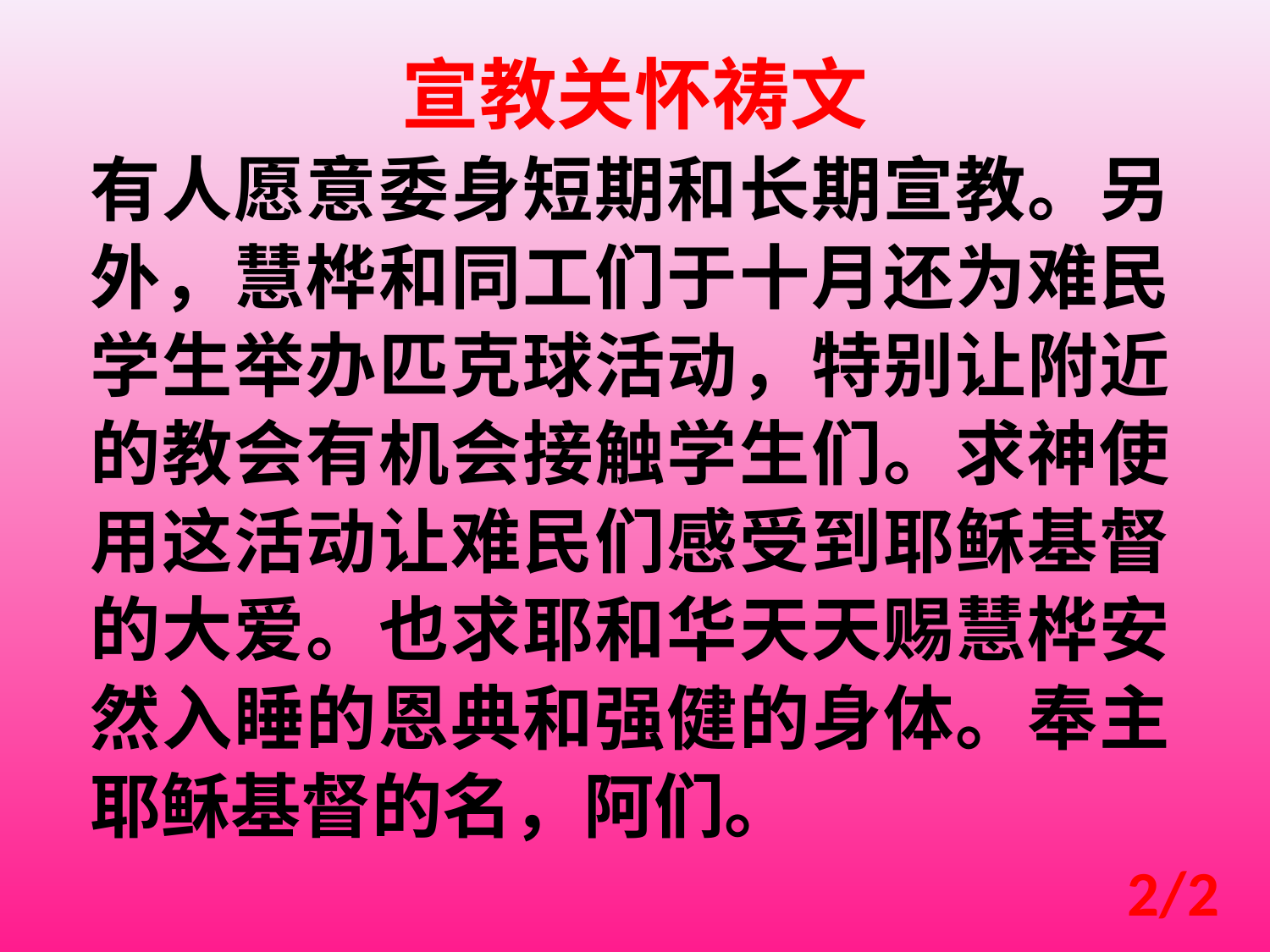

宣教关怀祷文
有人愿意委身短期和长期宣教。另外，慧桦和同工们于十月还为难民学生举办匹克球活动，特别让附近的教会有机会接触学生们。求神使用这活动让难民们感受到耶稣基督的大爱。也求耶和华天天赐慧桦安然入睡的恩典和强健的身体。奉主耶稣基督的名，阿们。
2/2